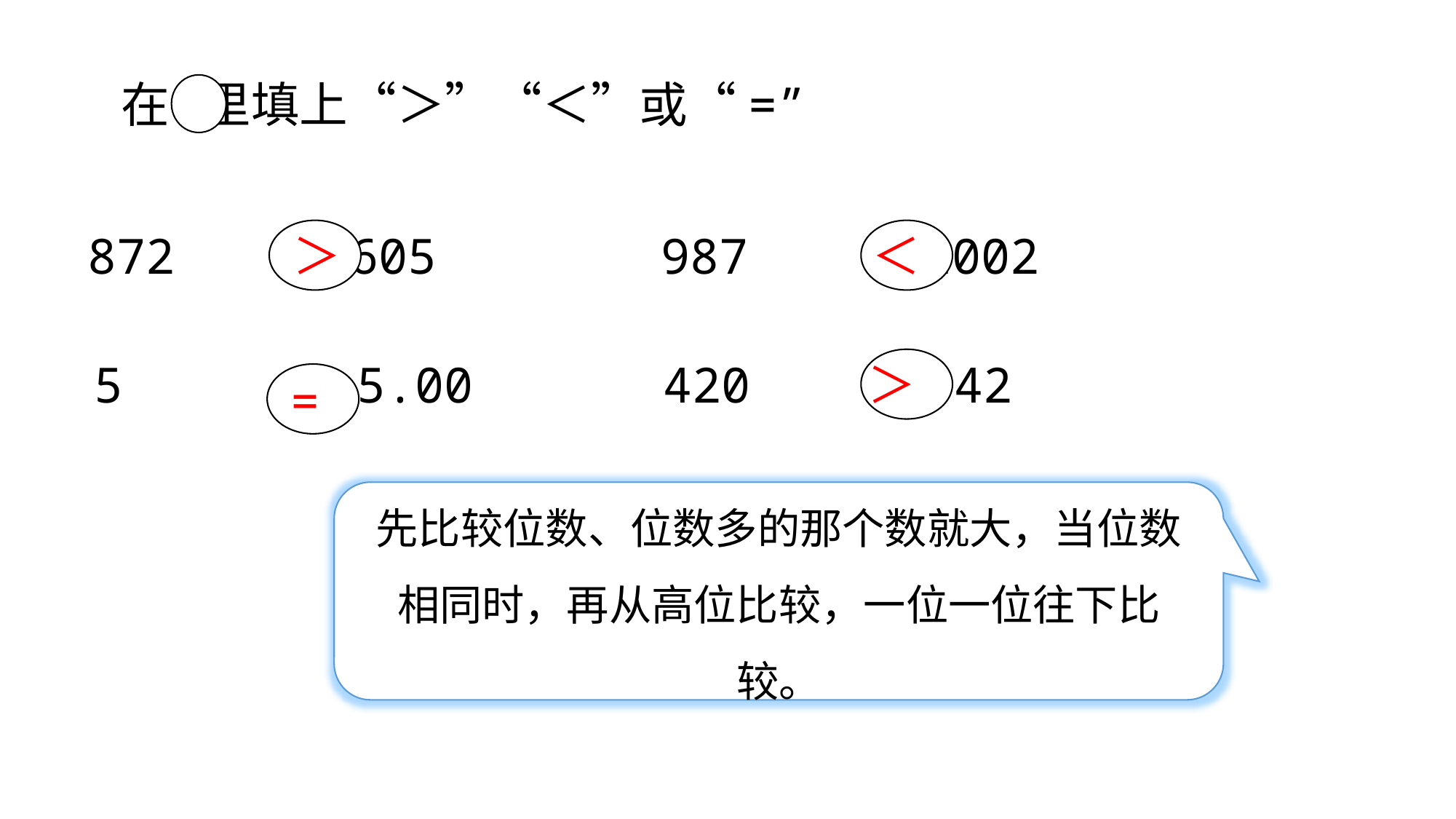

在   里填上“＞”“＜”或“=”

872      605
＞
987      1002
＜

5        5.00
420       42
＞

=
先比较位数、位数多的那个数就大，当位数相同时，再从高位比较，一位一位往下比较。